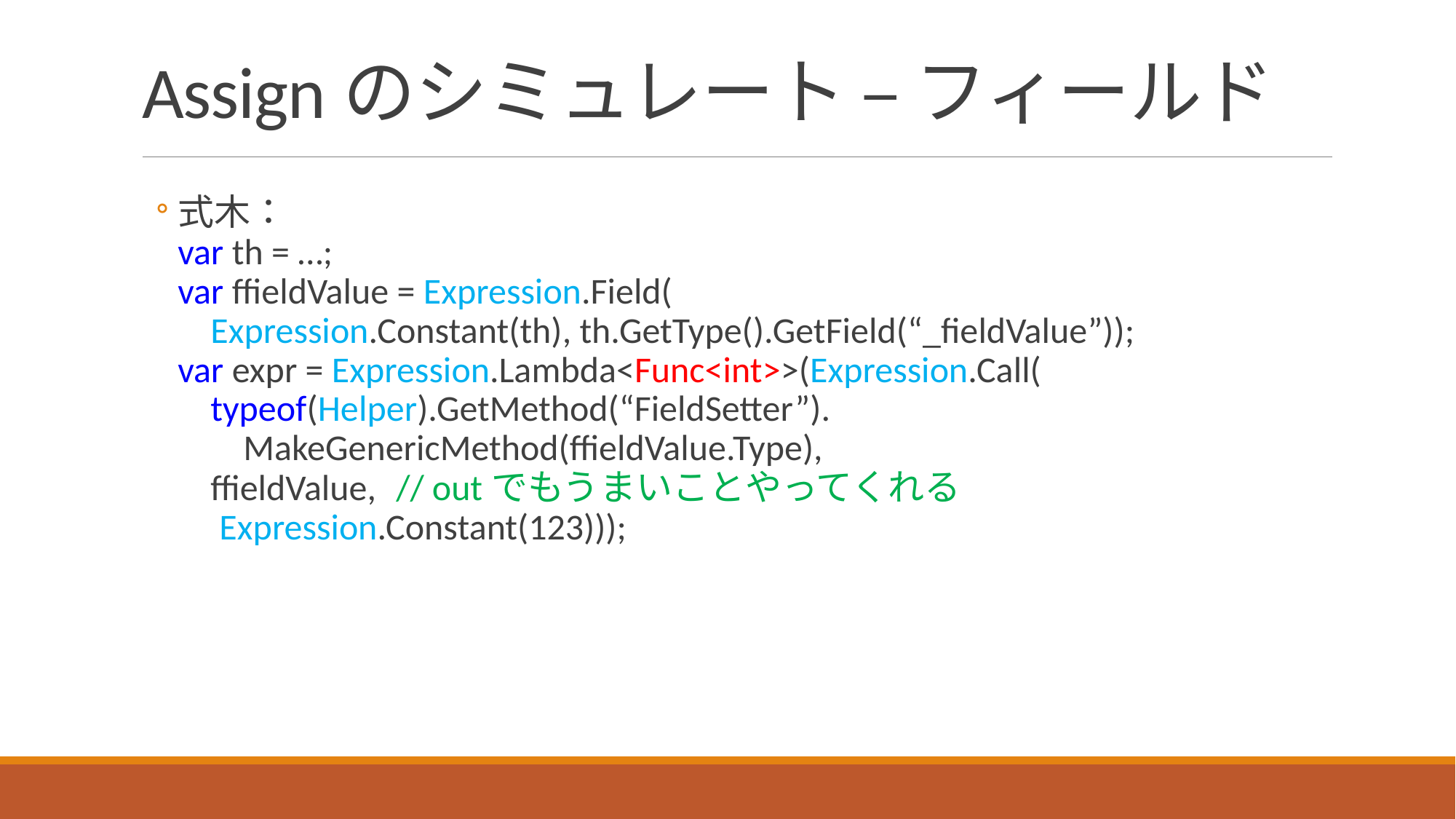

# Assignのシミュレート – フィールド
式木：
var th = …;
var ffieldValue = Expression.Field(
    Expression.Constant(th), th.GetType().GetField(“_fieldValue”));
var expr = Expression.Lambda<Func<int>>(Expression.Call(
    typeof(Helper).GetMethod(“FieldSetter”).
        MakeGenericMethod(ffieldValue.Type),
    ffieldValue, 	// outでもうまいことやってくれる
    Expression.Constant(123)));